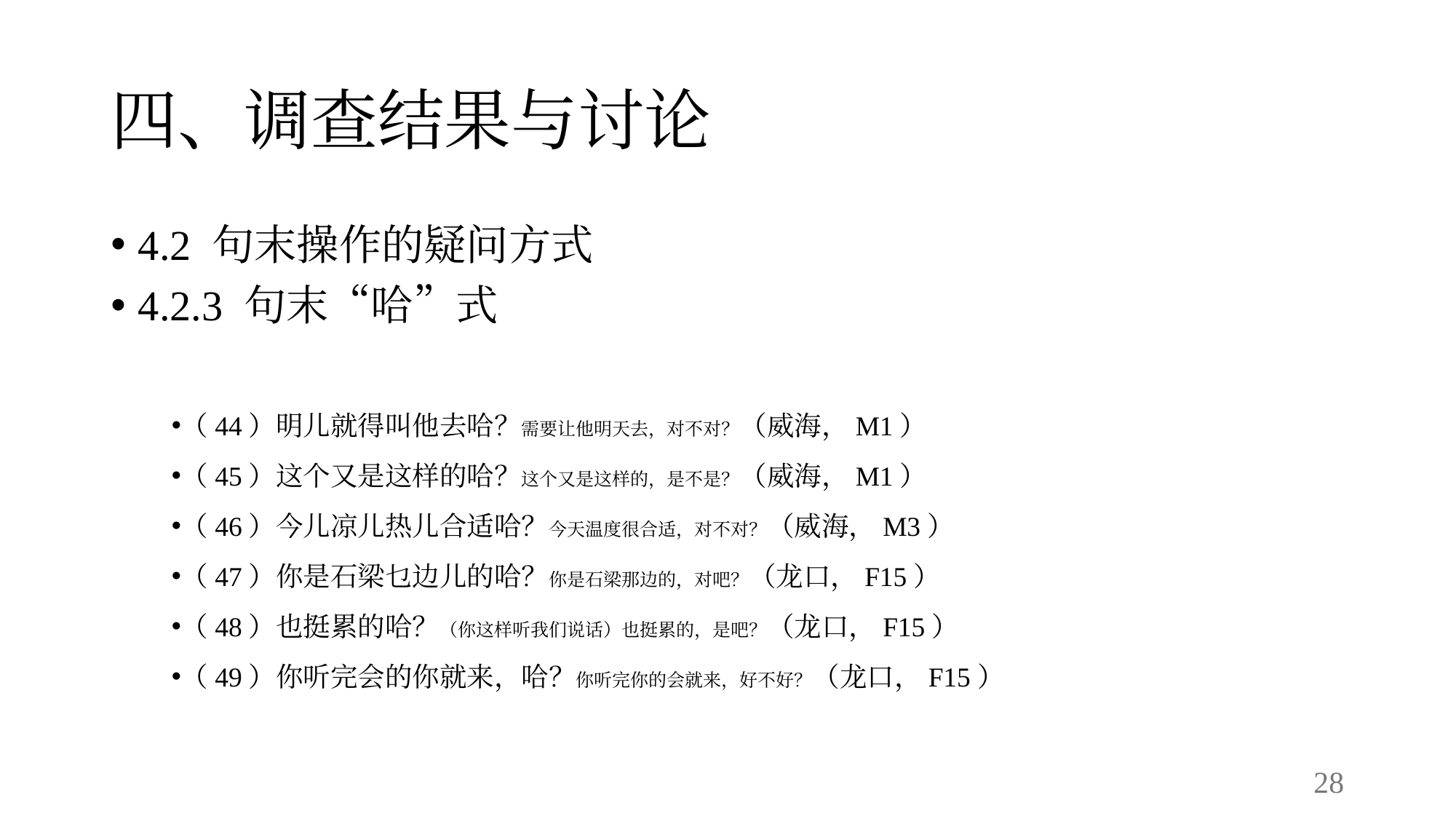

# 四、调查结果与讨论
4.2 句末操作的疑问方式
4.2.3 句末“哈”式

（44）明儿就得叫他去哈？需要让他明天去，对不对？（威海，M1）
（45）这个又是这样的哈？这个又是这样的，是不是？（威海，M1）
（46）今儿凉儿热儿合适哈？今天温度很合适，对不对？（威海，M3）
（47）你是石梁乜边儿的哈？你是石梁那边的，对吧？（龙口，F15）
（48）也挺累的哈？（你这样听我们说话）也挺累的，是吧？（龙口，F15）
（49）你听完会的你就来，哈？你听完你的会就来，好不好？（龙口，F15）

28